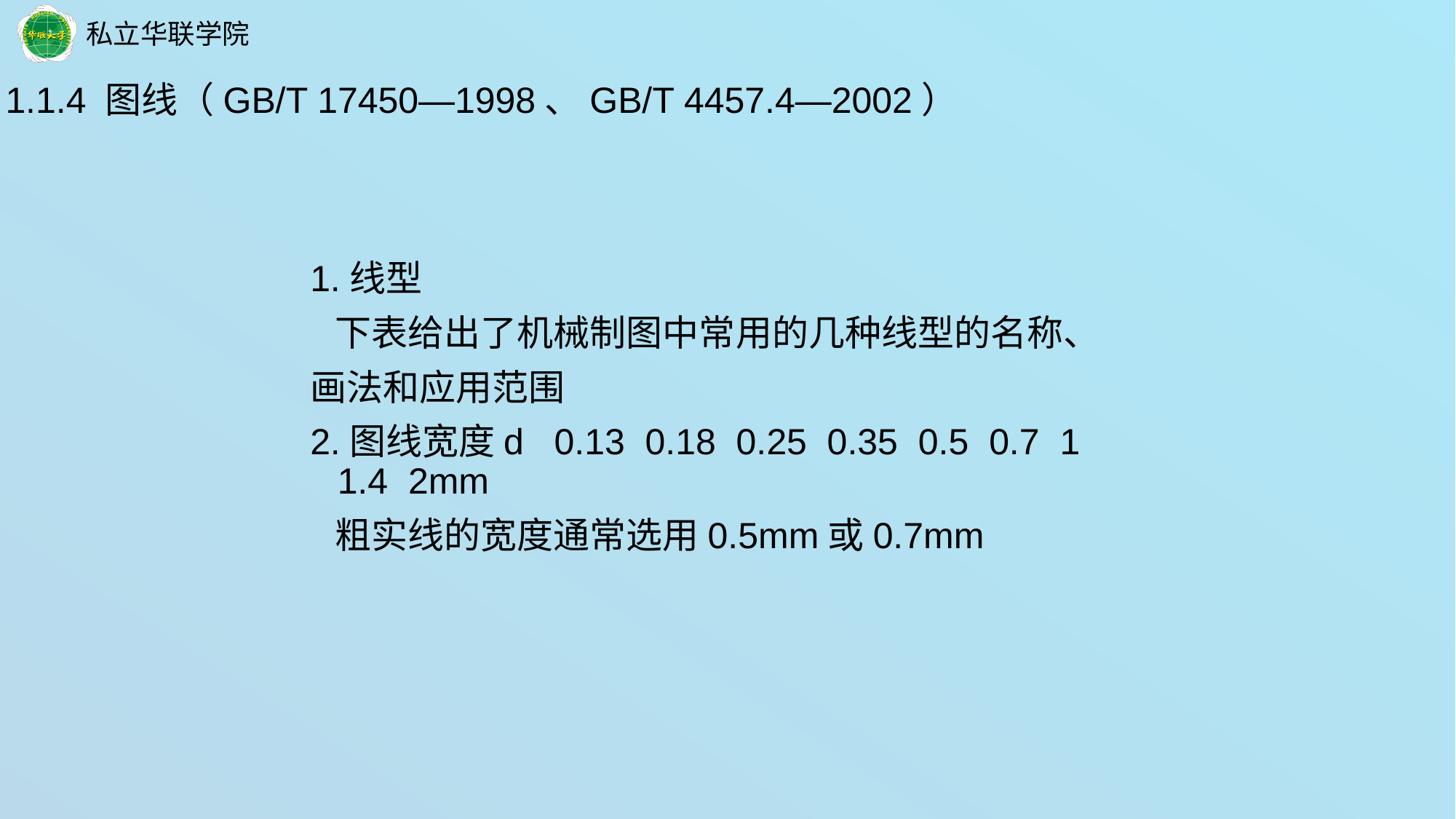

1.1.4 图线（GB/T 17450—1998、GB/T 4457.4—2002）
1.线型
  下表给出了机械制图中常用的几种线型的名称、
画法和应用范围
2.图线宽度d   0.13  0.18  0.25  0.35  0.5  0.7  1  1.4  2mm
  粗实线的宽度通常选用0.5mm或0.7mm